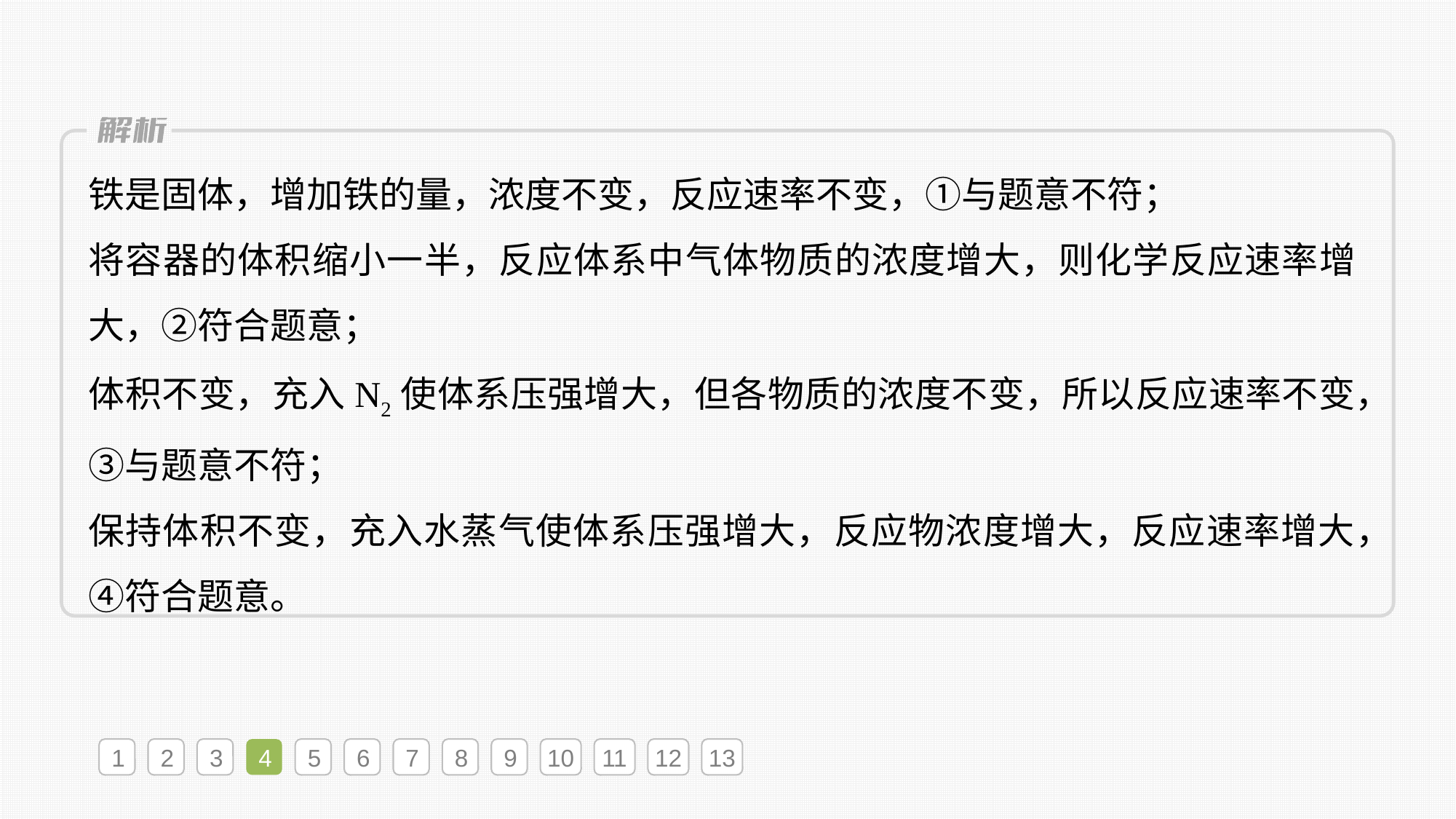

铁是固体，增加铁的量，浓度不变，反应速率不变，①与题意不符；
将容器的体积缩小一半，反应体系中气体物质的浓度增大，则化学反应速率增大，②符合题意；
体积不变，充入N2使体系压强增大，但各物质的浓度不变，所以反应速率不变，③与题意不符；
保持体积不变，充入水蒸气使体系压强增大，反应物浓度增大，反应速率增大，④符合题意。
1
2
3
4
5
6
7
8
9
10
11
12
13